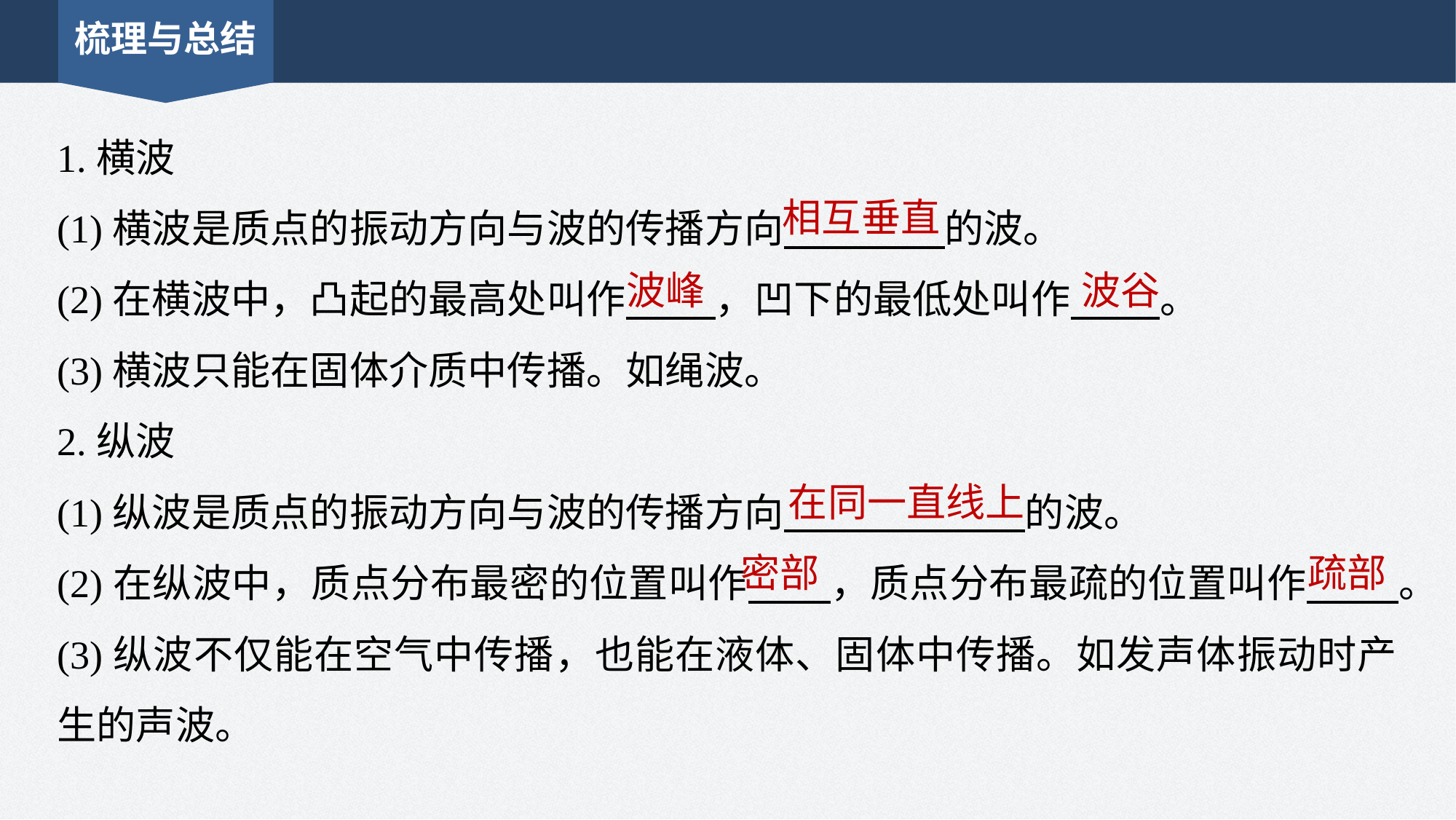

梳理与总结
1.横波
(1)横波是质点的振动方向与波的传播方向                  的波。
(2)在横波中，凸起的最高处叫作          ，凹下的最低处叫作          。
(3)横波只能在固体介质中传播。如绳波。
2.纵波
(1)纵波是质点的振动方向与波的传播方向                           的波。
(2)在纵波中，质点分布最密的位置叫作         ，质点分布最疏的位置叫作          。
(3)纵波不仅能在空气中传播，也能在液体、固体中传播。如发声体振动时产生的声波。
相互垂直
波谷
波峰
在同一直线上
密部
疏部